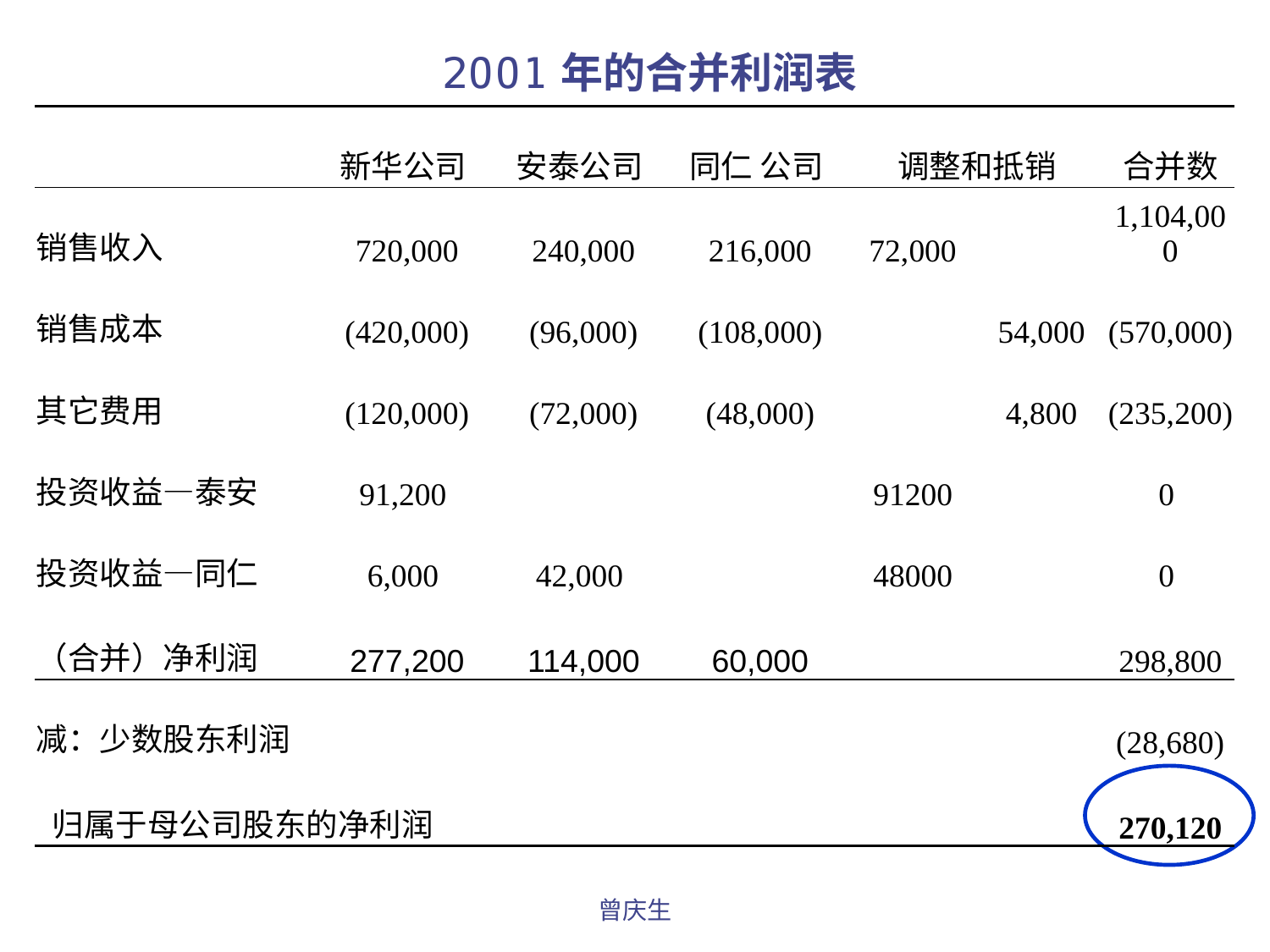

2001年的合并利润表
|  | 新华公司 | 安泰公司 | 同仁 公司 | 调整和抵销 |  | 合并数 |
| --- | --- | --- | --- | --- | --- | --- |
| 销售收入 | 720,000 | 240,000 | 216,000 | 72,000 |  | 1,104,000 |
| 销售成本 | (420,000) | (96,000) | (108,000) |  | 54,000 | (570,000) |
| 其它费用 | (120,000) | (72,000) | (48,000) |  | 4,800 | (235,200) |
| 投资收益—泰安 | 91,200 |  |  | 91200 |  | 0 |
| 投资收益—同仁 | 6,000 | 42,000 |  | 48000 |  | 0 |
| （合并）净利润 | 277,200 | 114,000 | 60,000 |  |  | 298,800 |
| 减：少数股东利润 |  |  |  |  |  | (28,680) |
| 归属于母公司股东的净利润 |  |  |  |  |  | 270,120 |

曾庆生